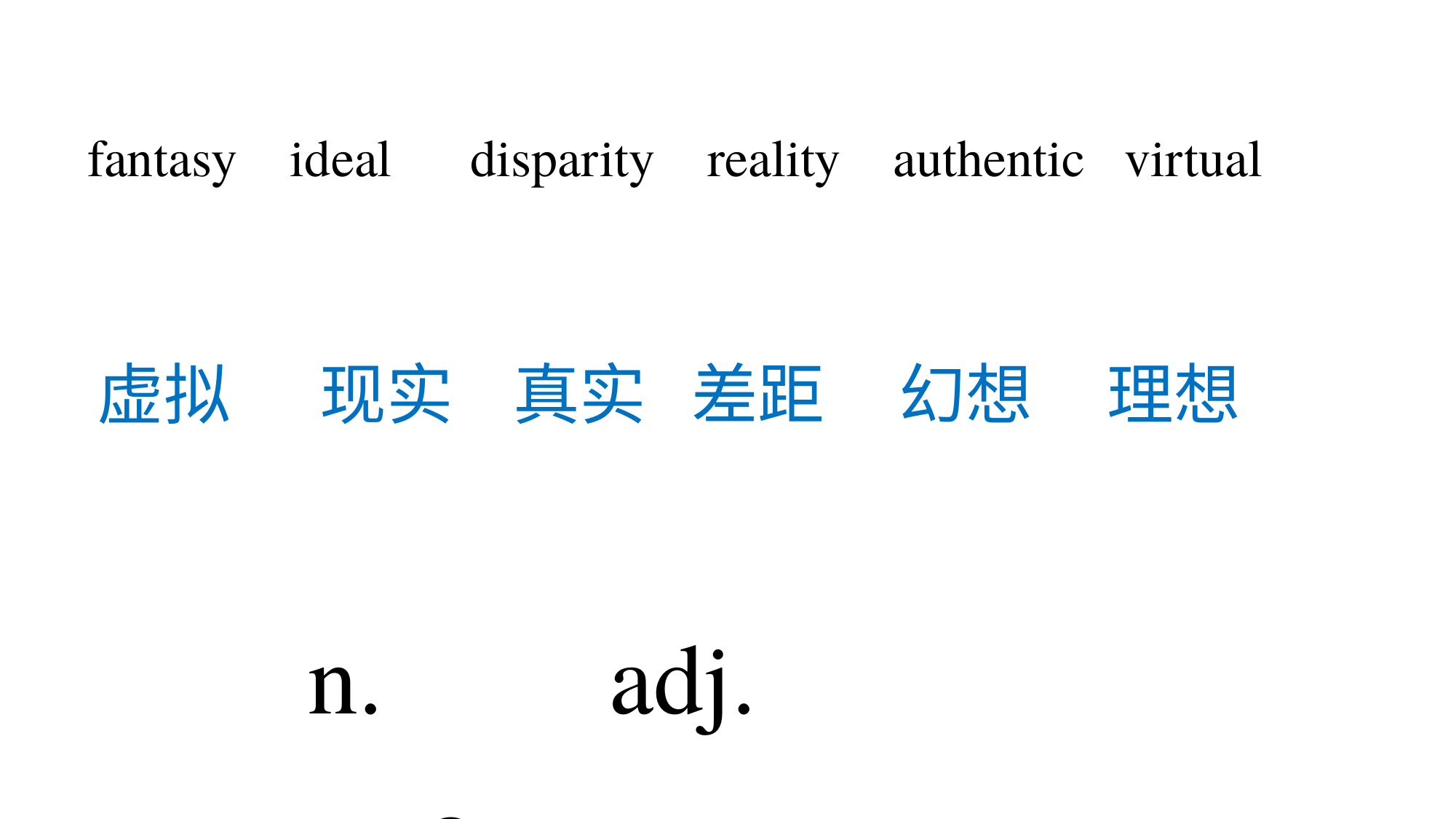

fantasy    ideal      disparity    reality    authentic   virtual
# 虚拟      现实    真实   差距     幻想     理想
n.         adj.         v. ？